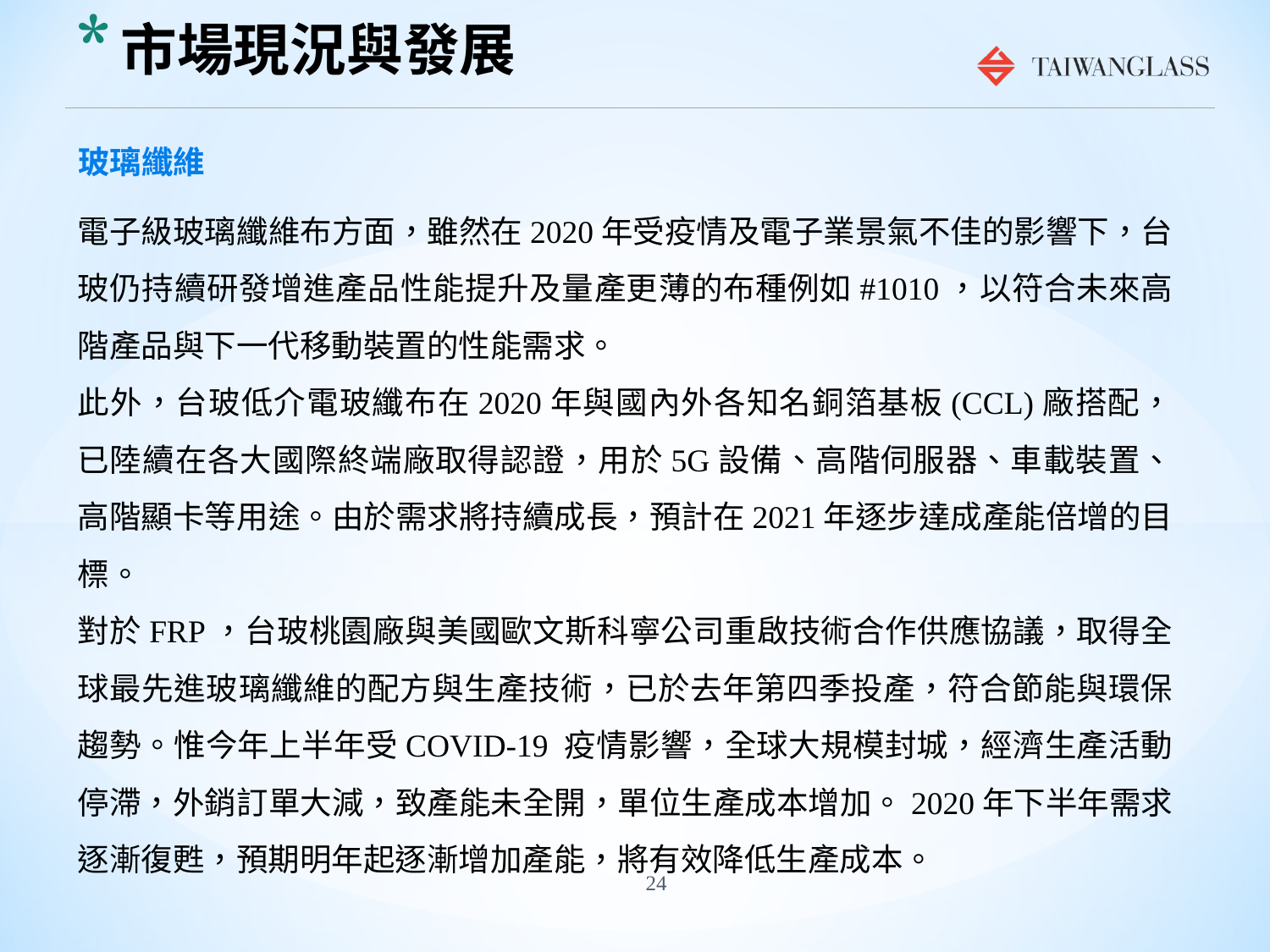

# 市場現況與發展
玻璃纖維
電子級玻璃纖維布方面，雖然在2020年受疫情及電子業景氣不佳的影響下，台玻仍持續研發增進產品性能提升及量產更薄的布種例如#1010，以符合未來高階產品與下一代移動裝置的性能需求。
此外，台玻低介電玻纖布在2020年與國內外各知名銅箔基板(CCL)廠搭配，已陸續在各大國際終端廠取得認證，用於5G設備、高階伺服器、車載裝置、高階顯卡等用途。由於需求將持續成長，預計在2021年逐步達成產能倍增的目標。
對於FRP，台玻桃園廠與美國歐文斯科寧公司重啟技術合作供應協議，取得全球最先進玻璃纖維的配方與生產技術，已於去年第四季投產，符合節能與環保趨勢。惟今年上半年受COVID-19 疫情影響，全球大規模封城，經濟生產活動停滯，外銷訂單大減，致產能未全開，單位生產成本增加。2020年下半年需求逐漸復甦，預期明年起逐漸增加產能，將有效降低生產成本。

24